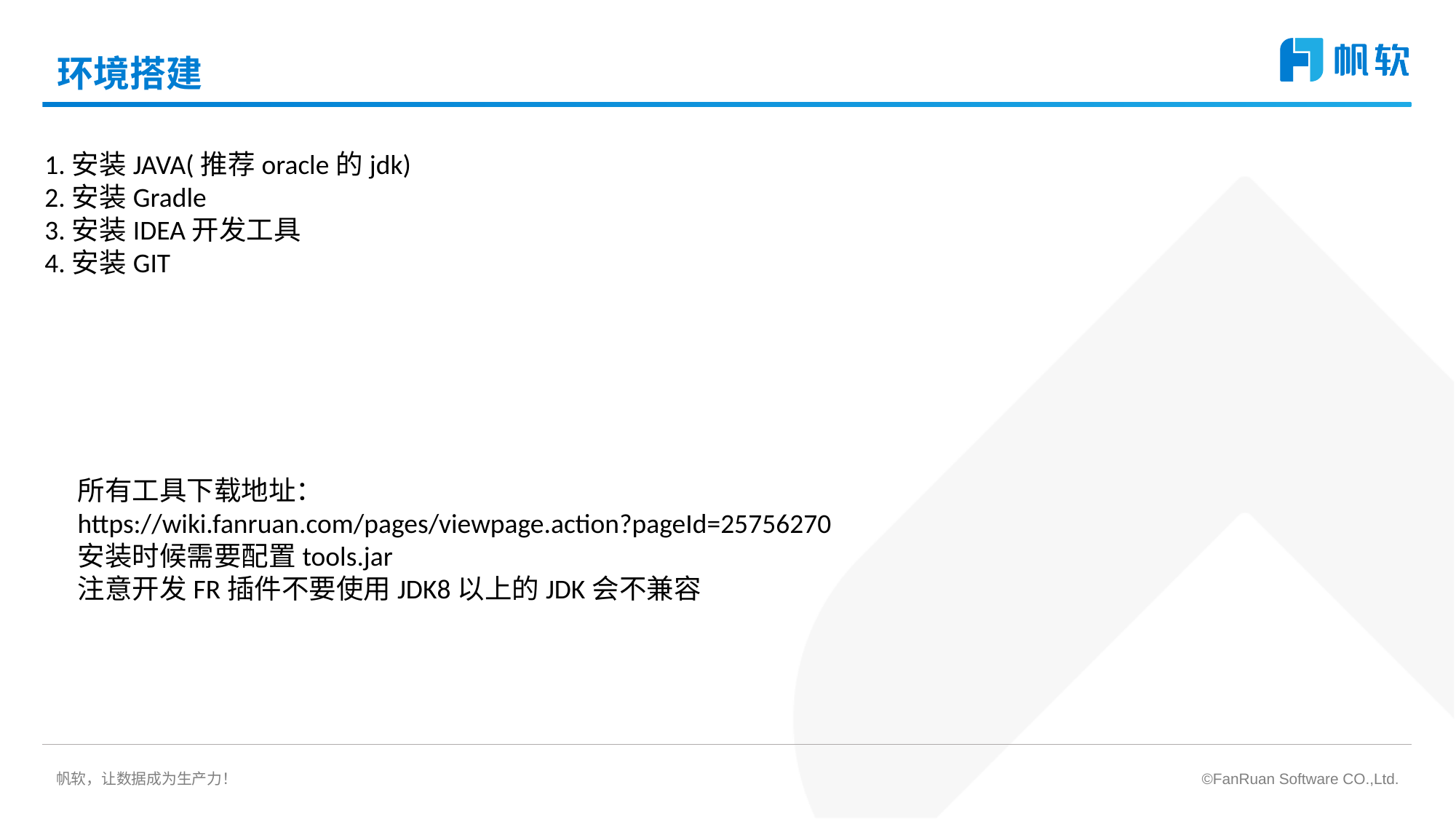

# 环境搭建
1.安装JAVA(推荐oracle的jdk)
2.安装Gradle
3.安装IDEA开发工具
4.安装GIT
所有工具下载地址：
https://wiki.fanruan.com/pages/viewpage.action?pageId=25756270
安装时候需要配置tools.jar
注意开发FR插件不要使用JDK8以上的JDK会不兼容